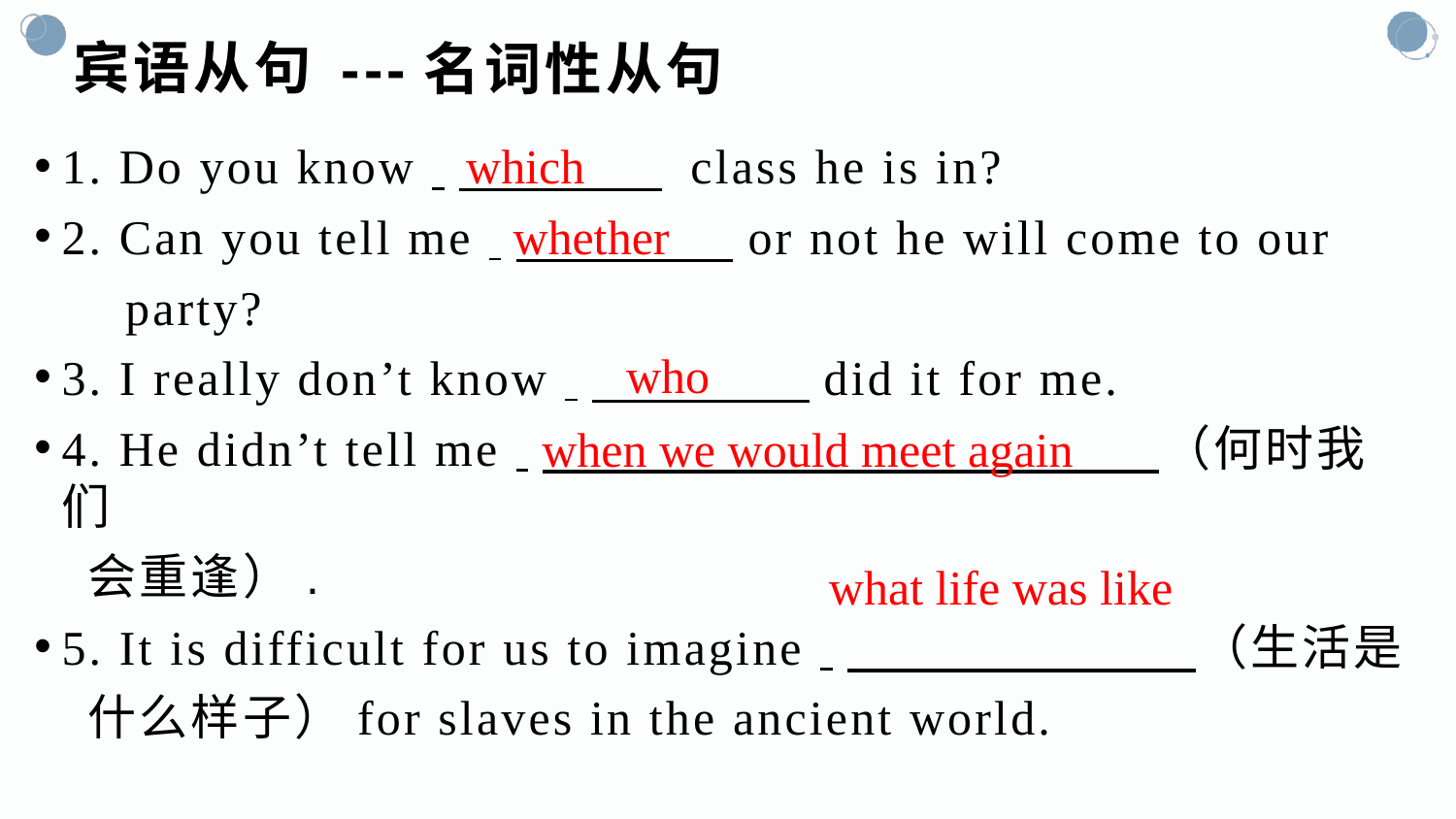

宾语从句
---名词性从句
which
1. Do you know  　　　　 class he is in?
2. Can you tell me  　　　　 or not he will come to our
      party?
3. I really don’t know  　　　　 did it for me.
4. He didn’t tell me  　　　　　　　　　　　　（何时我们
   会重逢）.
5. It is difficult for us to imagine  　 　 　　　　 （生活是
   什么样子）for slaves in the ancient world.
whether
who
when we would meet again
what life was like